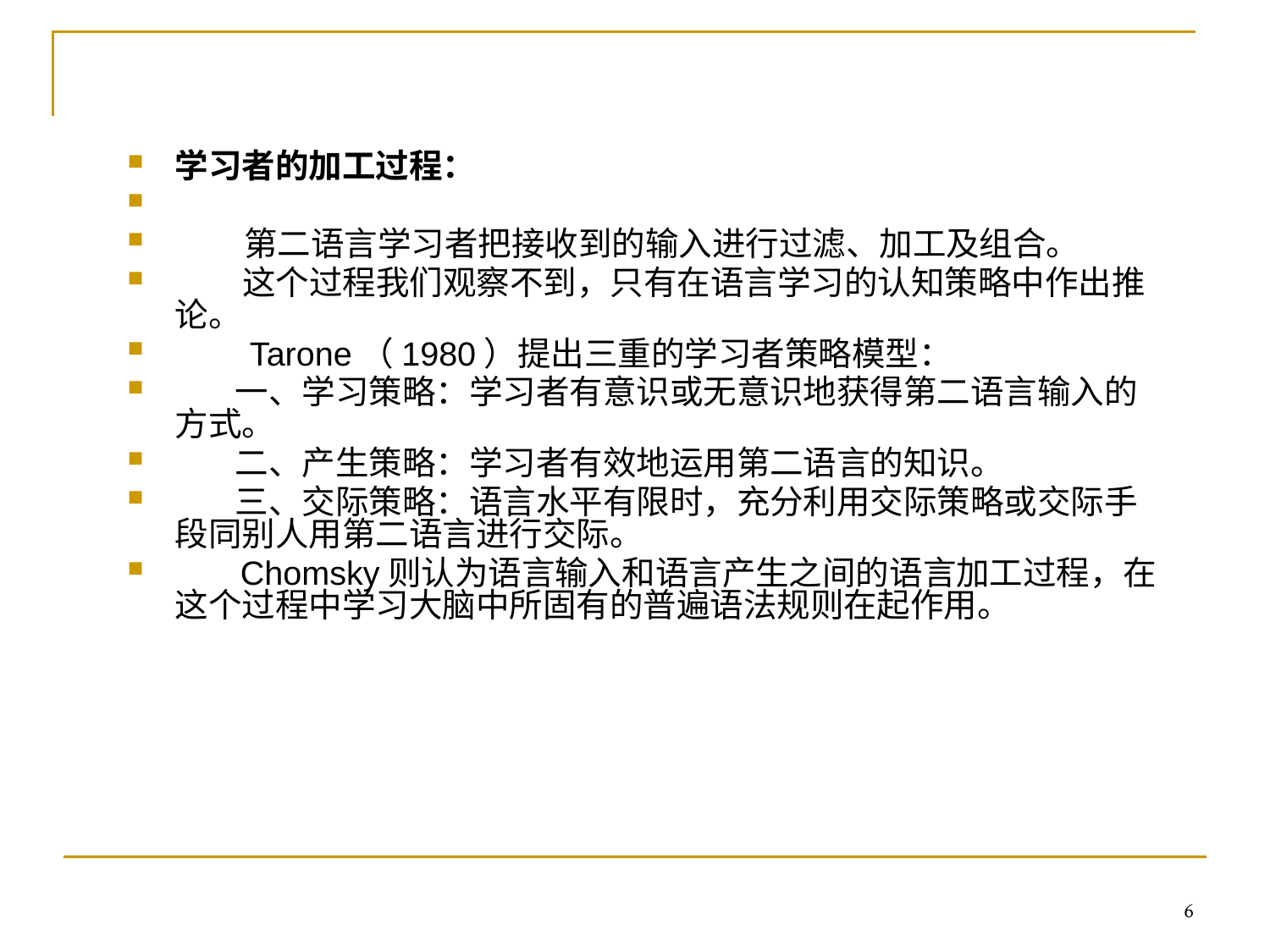

学习者的加工过程：

        第二语言学习者把接收到的输入进行过滤、加工及组合。
        这个过程我们观察不到，只有在语言学习的认知策略中作出推论。
        Tarone（1980）提出三重的学习者策略模型：
       一、学习策略：学习者有意识或无意识地获得第二语言输入的方式。
       二、产生策略：学习者有效地运用第二语言的知识。
       三、交际策略：语言水平有限时，充分利用交际策略或交际手段同别人用第二语言进行交际。
       Chomsky则认为语言输入和语言产生之间的语言加工过程，在这个过程中学习大脑中所固有的普遍语法规则在起作用。
6